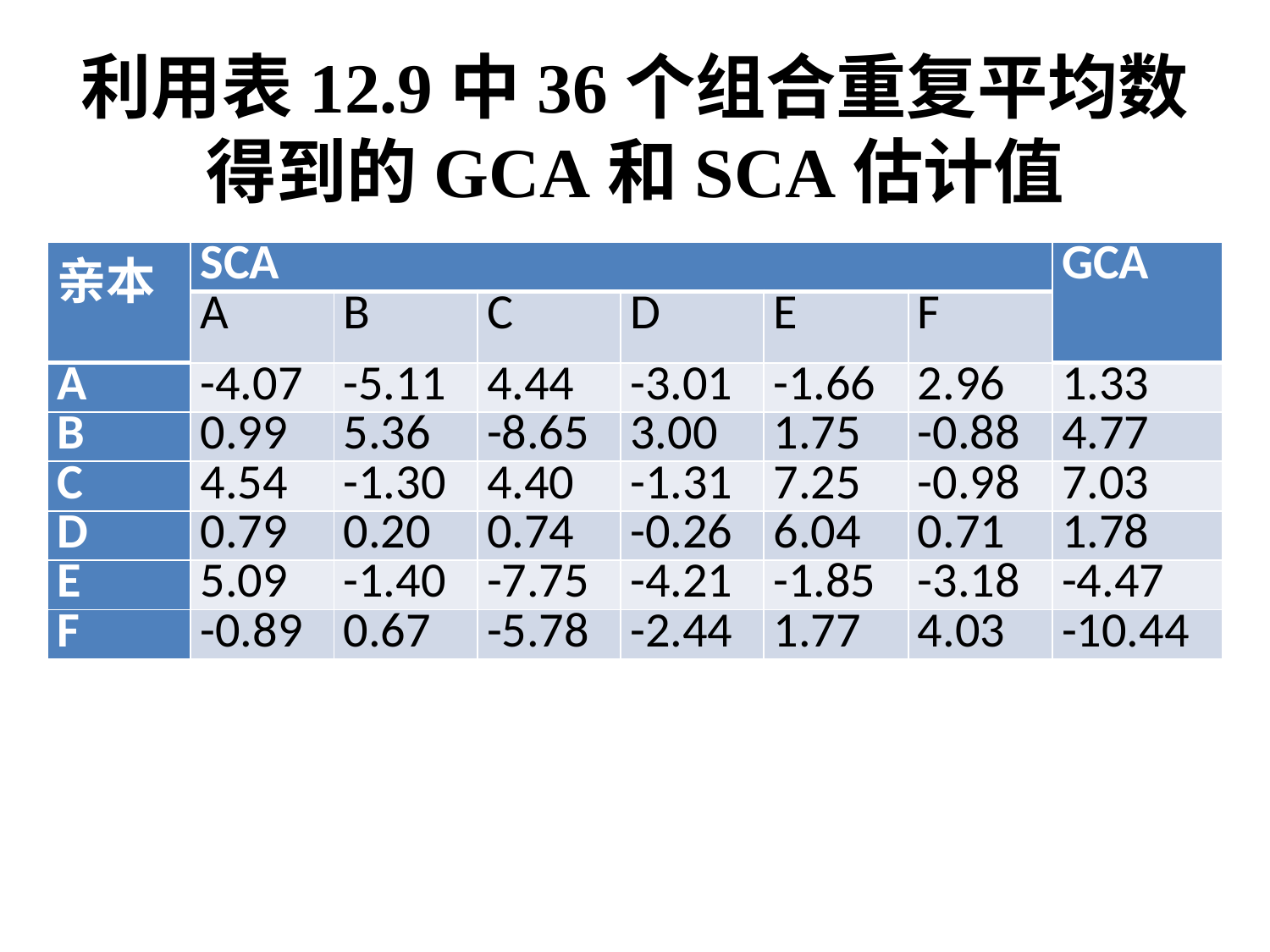

# 利用表12.9中36个组合重复平均数得到的GCA和SCA估计值
| 亲本 | SCA |  |  |  |  |  | GCA |
| --- | --- | --- | --- | --- | --- | --- | --- |
|  | A | B | C | D | E | F |  |
| A | -4.07 | -5.11 | 4.44 | -3.01 | -1.66 | 2.96 | 1.33 |
| B | 0.99 | 5.36 | -8.65 | 3.00 | 1.75 | -0.88 | 4.77 |
| C | 4.54 | -1.30 | 4.40 | -1.31 | 7.25 | -0.98 | 7.03 |
| D | 0.79 | 0.20 | 0.74 | -0.26 | 6.04 | 0.71 | 1.78 |
| E | 5.09 | -1.40 | -7.75 | -4.21 | -1.85 | -3.18 | -4.47 |
| F | -0.89 | 0.67 | -5.78 | -2.44 | 1.77 | 4.03 | -10.44 |